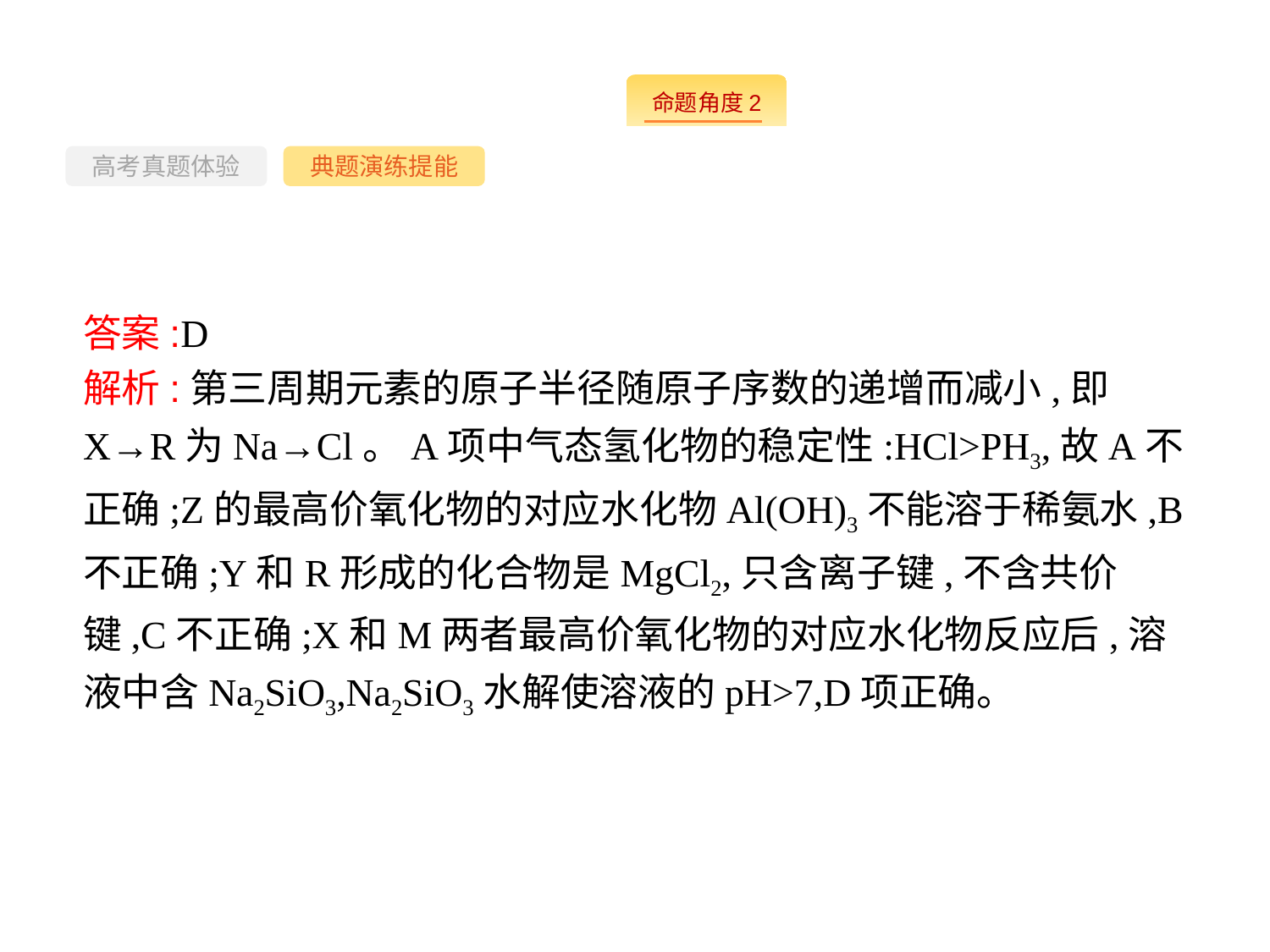

-64-
高考真题体验
典题演练提能
答案:D
解析:第三周期元素的原子半径随原子序数的递增而减小,即X→R为Na→Cl。A项中气态氢化物的稳定性:HCl>PH3,故A不正确;Z的最高价氧化物的对应水化物Al(OH)3不能溶于稀氨水,B不正确;Y和R形成的化合物是MgCl2,只含离子键,不含共价键,C不正确;X和M两者最高价氧化物的对应水化物反应后,溶液中含Na2SiO3,Na2SiO3水解使溶液的pH>7,D项正确。